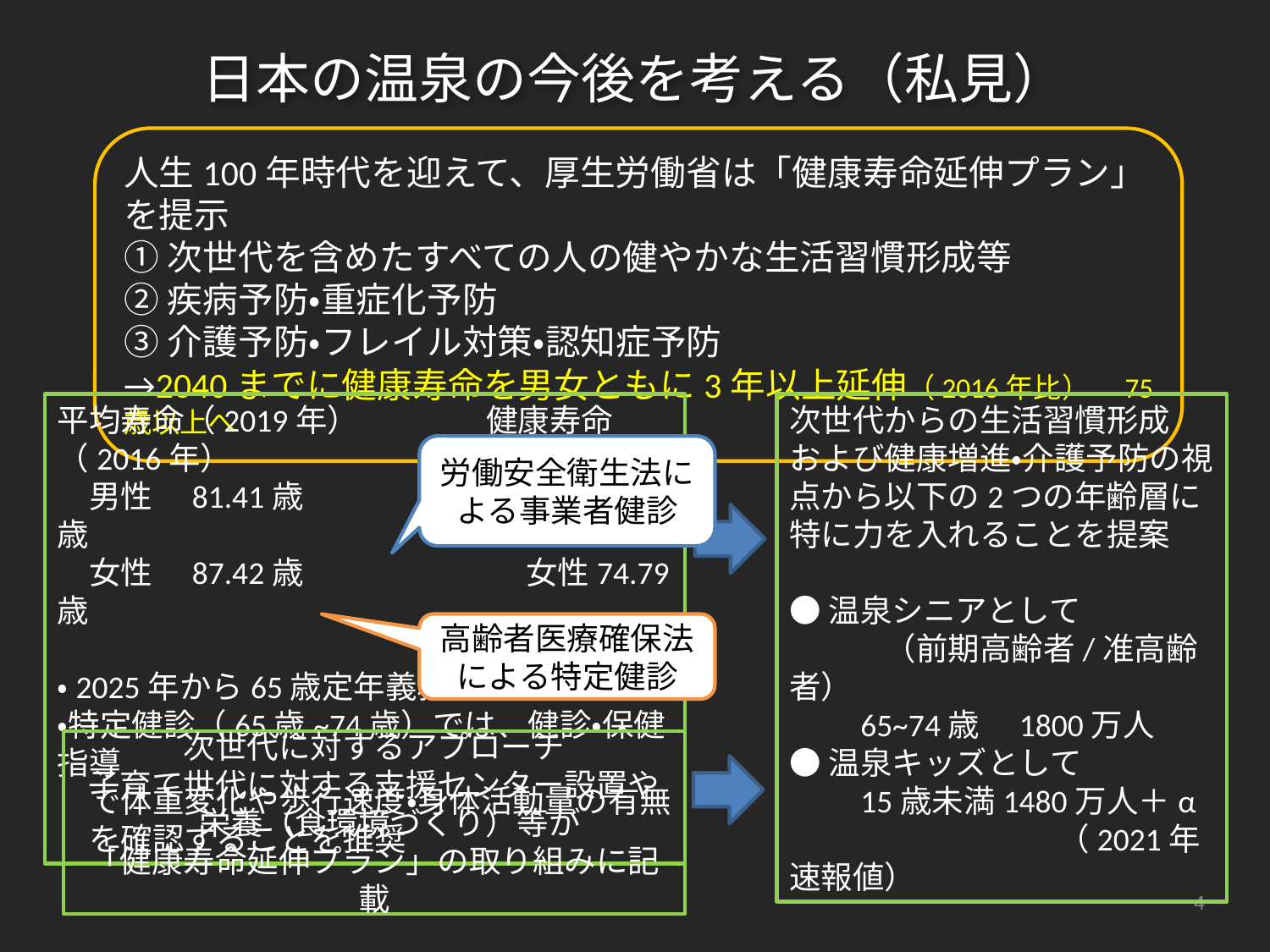

# 日本の温泉の今後を考える（私見）
人生100年時代を迎えて、厚生労働省は「健康寿命延伸プラン」を提示
①次世代を含めたすべての人の健やかな生活習慣形成等
②疾病予防・重症化予防
③介護予防・フレイル対策・認知症予防
→2040までに健康寿命を男女ともに3年以上延伸（2016年比）　75歳以上へ
平均寿命（2019年）　　　　健康寿命（2016年）
　男性　81.41歳　　　　　　　男性72.14歳
　女性　87.42歳　　　　　　　女性74.79歳

・2025年から65歳定年義務化
・特定健診（65歳~74歳）では、健診・保健指導
　で体重変化や歩行速度・身体活動量の有無
　を確認することを推奨
次世代からの生活習慣形成
および健康増進・介護予防の視点から以下の2つの年齢層に特に力を入れることを提案

●温泉シニアとして
　　　（前期高齢者/准高齢者）
　　65~74歳　1800万人
●温泉キッズとして
　　15歳未満1480万人＋α
　　　　　　　  　（2021年速報値）
労働安全衛生法による事業者健診

高齢者医療確保法による特定健診

次世代に対するアプローチ
子育て世代に対する支援センター設置や
　栄養（食環境づくり）等が
「健康寿命延伸プラン」の取り組みに記載

4